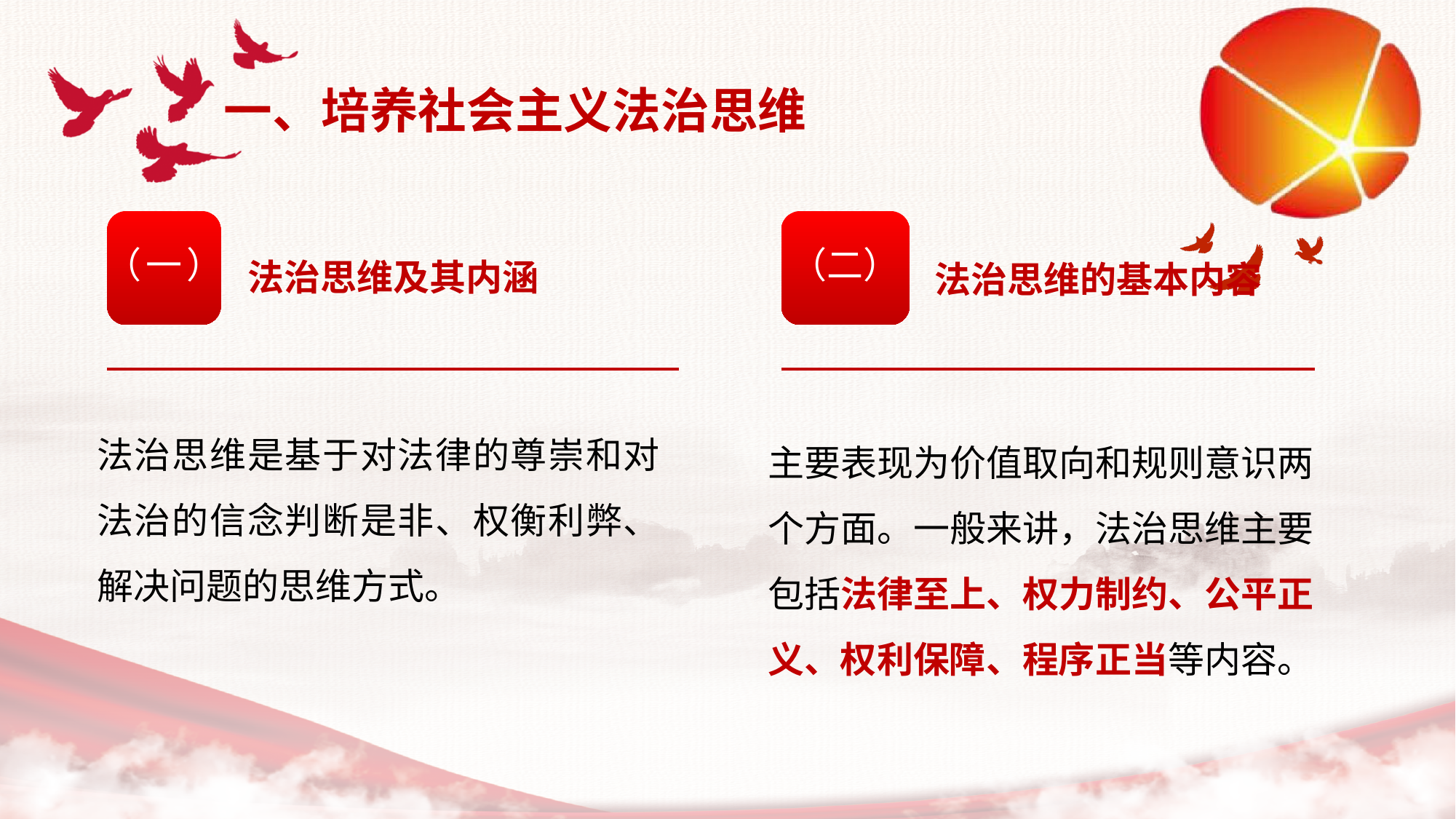

一、培养社会主义法治思维

（一）

（二）
法治思维及其内涵
法治思维的基本内容
法治思维是基于对法律的尊崇和对法治的信念判断是非、权衡利弊、解决问题的思维方式。
主要表现为价值取向和规则意识两个方面。一般来讲，法治思维主要包括法律至上、权力制约、公平正义、权利保障、程序正当等内容。